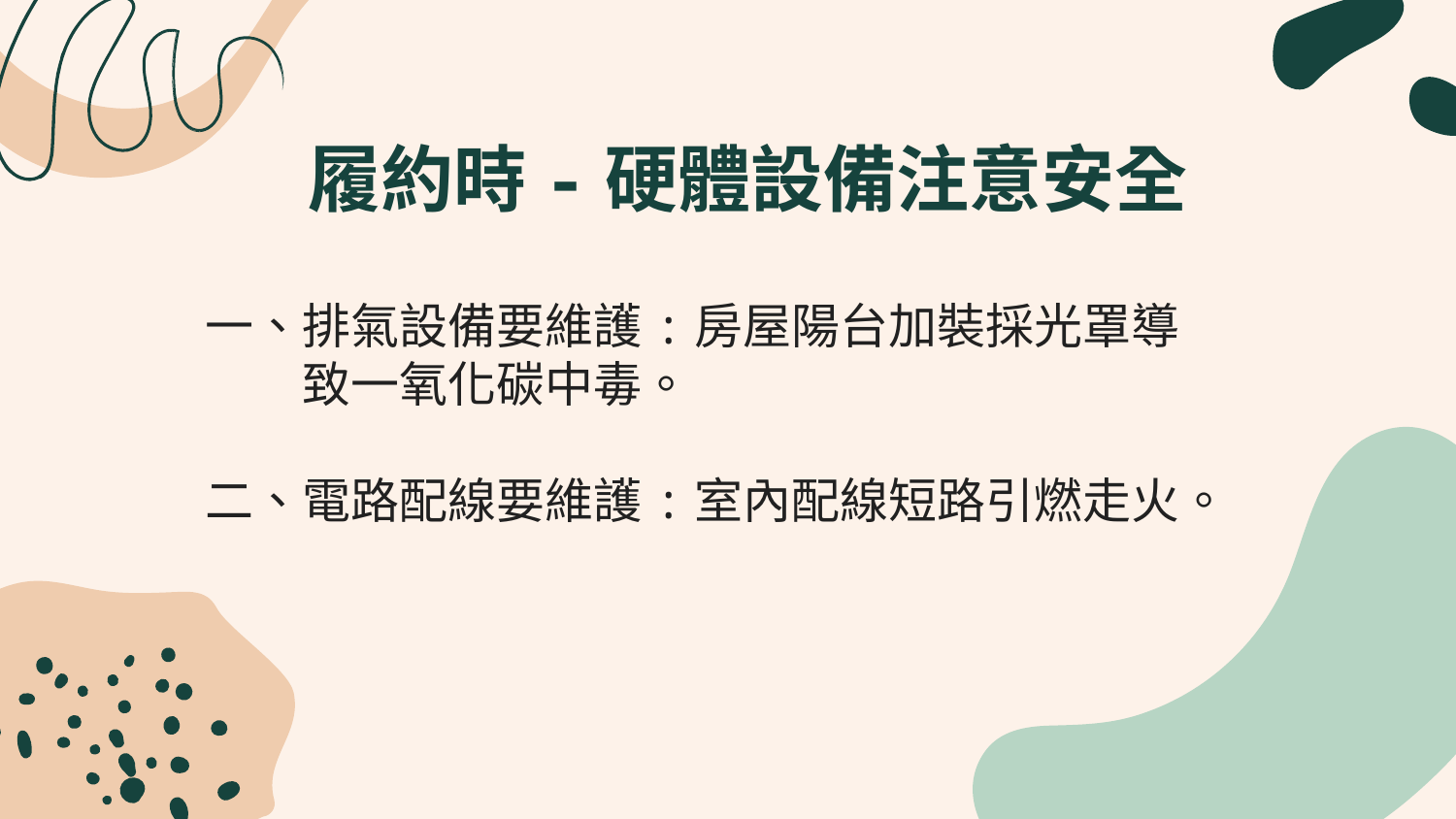

# 履約時-硬體設備注意安全
一、排氣設備要維護:房屋陽台加裝採光罩導
　　致一氧化碳中毒。

二、電路配線要維護:室內配線短路引燃走火。